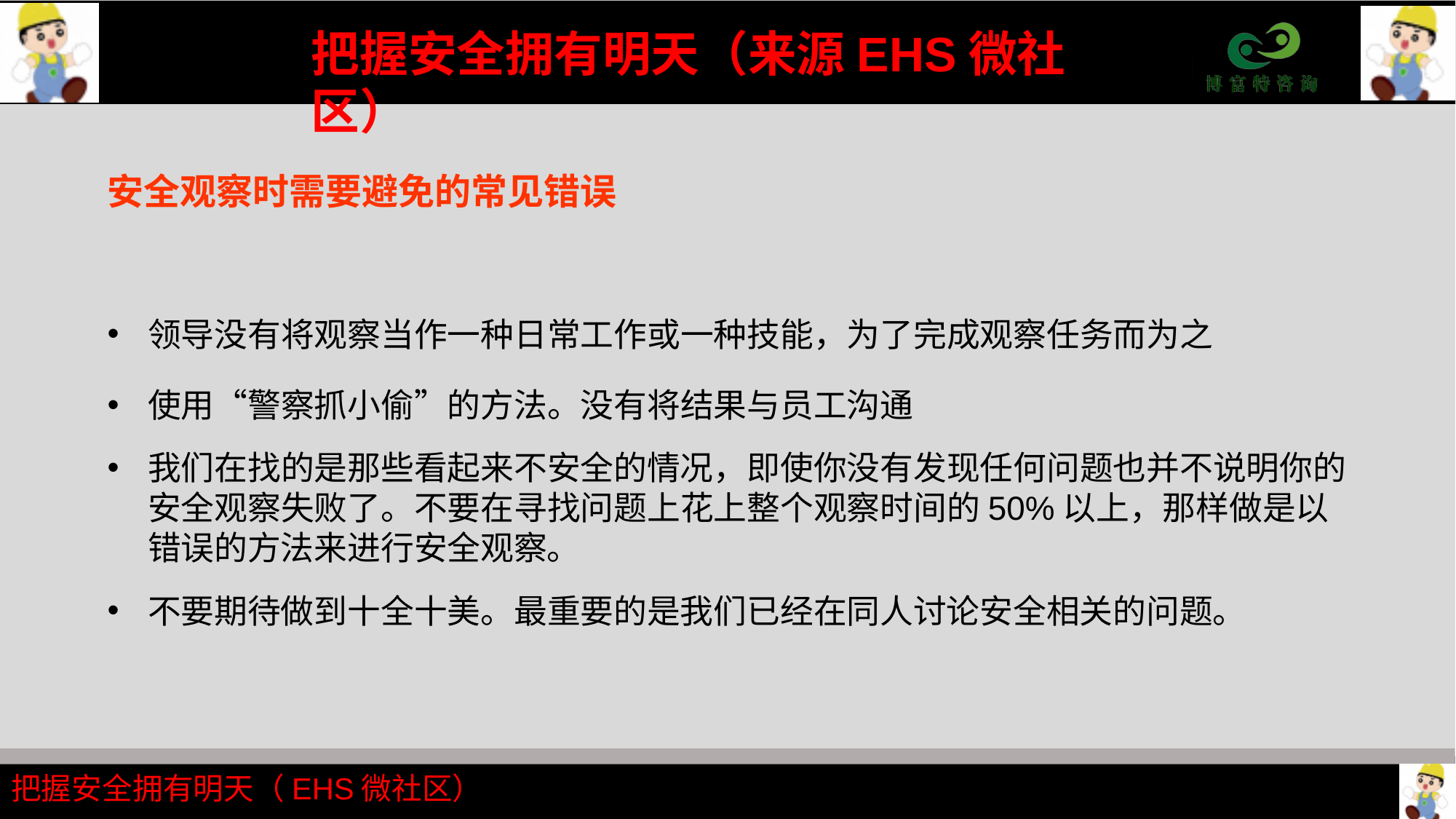

安全观察时需要避免的常见错误

领导没有将观察当作一种日常工作或一种技能，为了完成观察任务而为之
使用“警察抓小偷”的方法。没有将结果与员工沟通
我们在找的是那些看起来不安全的情况，即使你没有发现任何问题也并不说明你的安全观察失败了。不要在寻找问题上花上整个观察时间的50%以上，那样做是以错误的方法来进行安全观察。
不要期待做到十全十美。最重要的是我们已经在同人讨论安全相关的问题。